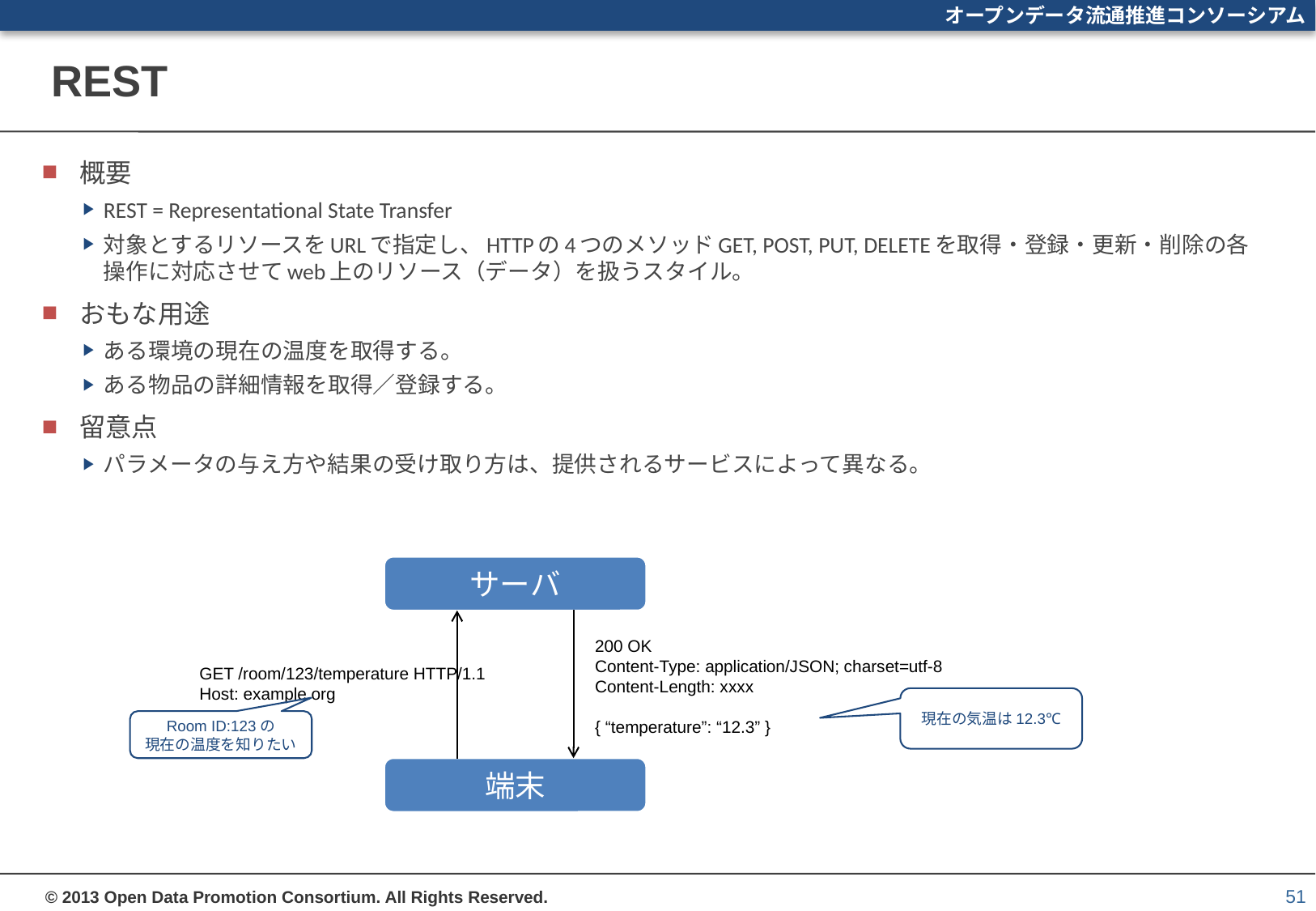

# REST
概要
REST = Representational State Transfer
対象とするリソースをURLで指定し、HTTPの4つのメソッドGET, POST, PUT, DELETEを取得・登録・更新・削除の各操作に対応させてweb上のリソース（データ）を扱うスタイル。
おもな用途
ある環境の現在の温度を取得する。
ある物品の詳細情報を取得／登録する。
留意点
パラメータの与え方や結果の受け取り方は、提供されるサービスによって異なる。
サーバ
200 OK
Content-Type: application/JSON; charset=utf-8
Content-Length: xxxx

{ “temperature”: “12.3” }
GET /room/123/temperature HTTP/1.1
Host: example.org
現在の気温は12.3℃
Room ID:123の
現在の温度を知りたい
端末
51